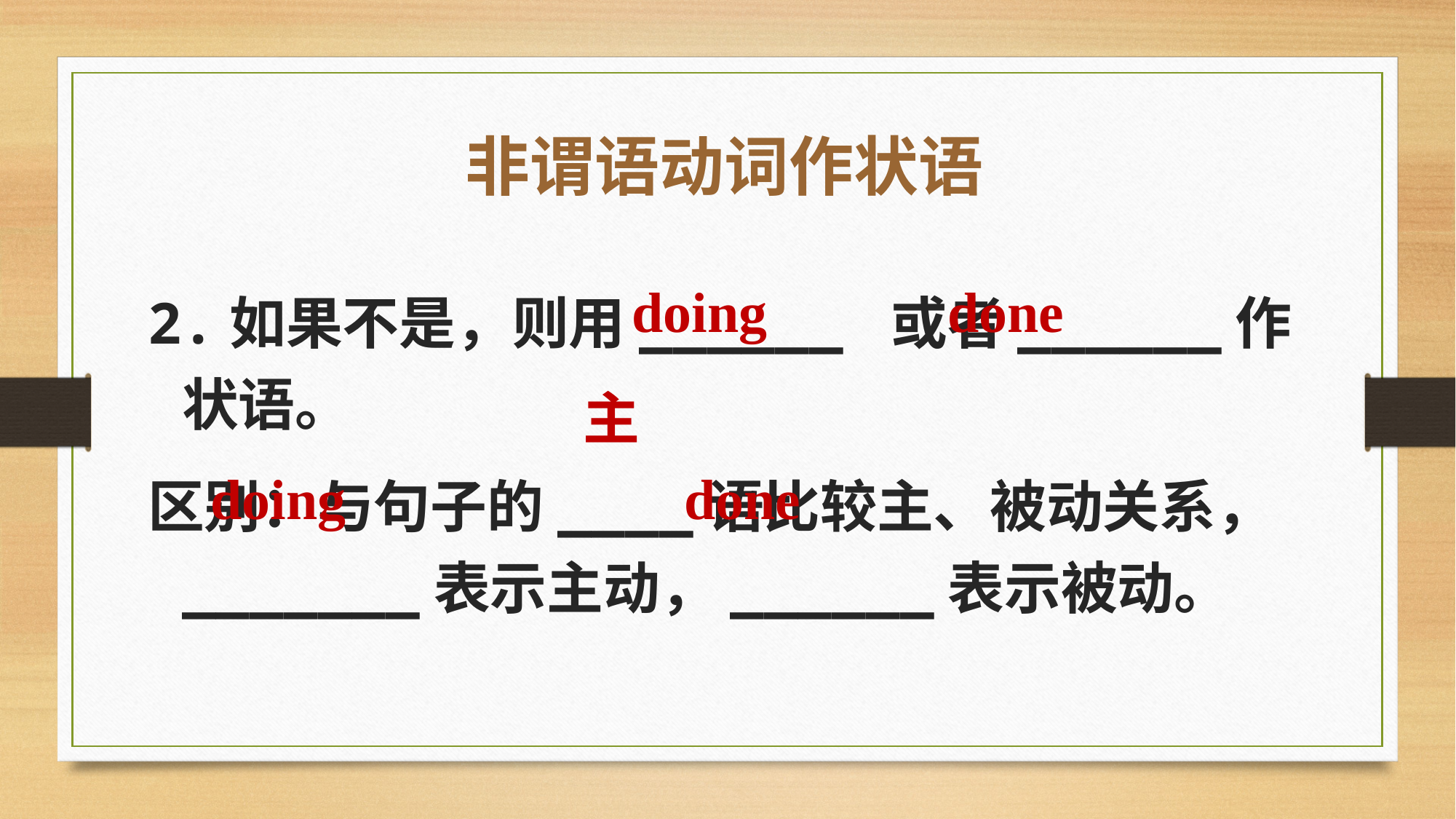

非谓语动词作状语
2.如果不是，则用______ 或者______作状语。
区别：与句子的____语比较主、被动关系，_______表示主动，______表示被动。
done
doing
主
doing
done